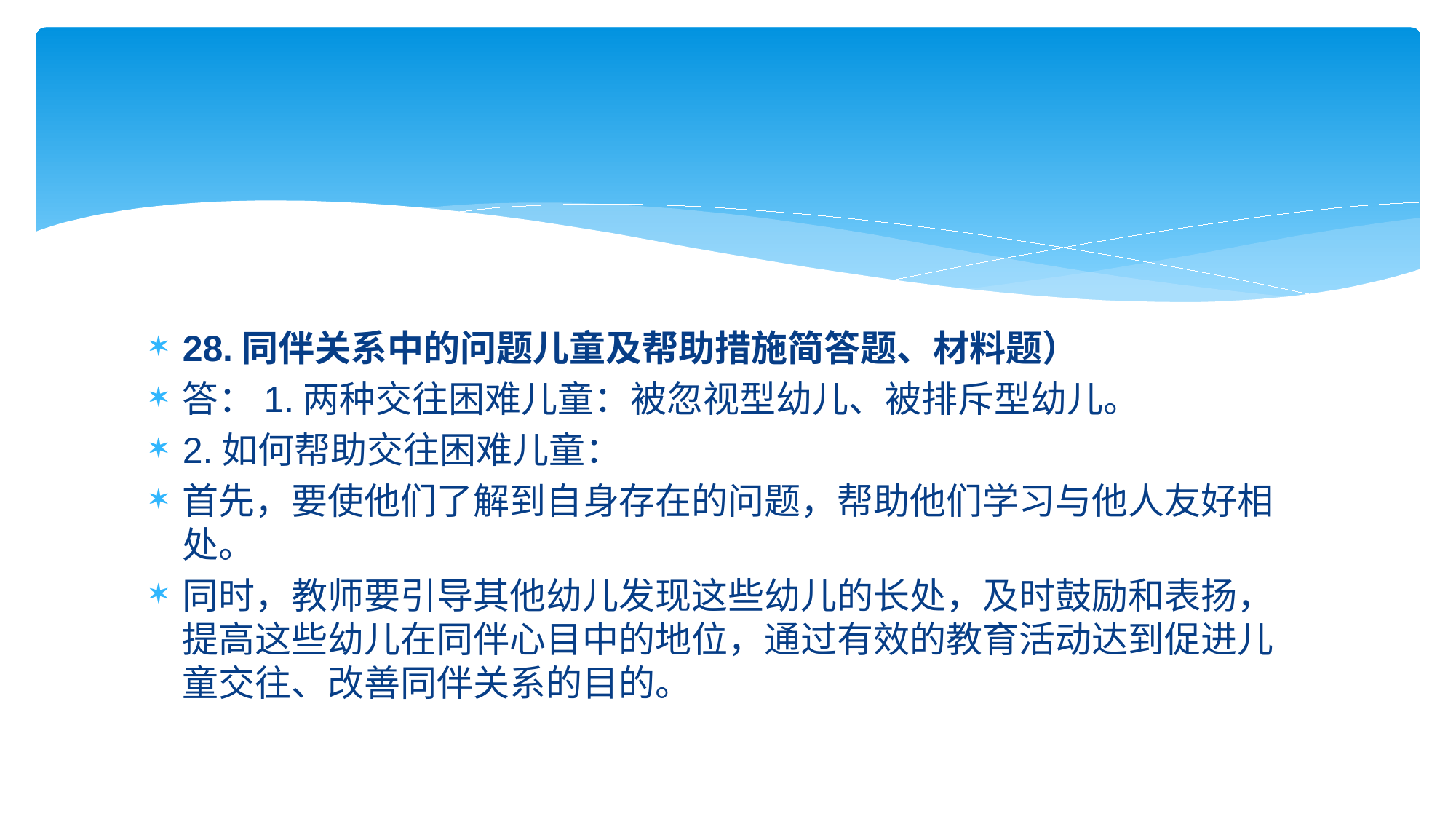

#
28.同伴关系中的问题儿童及帮助措施简答题、材料题）
答：1.两种交往困难儿童：被忽视型幼儿、被排斥型幼儿。
2.如何帮助交往困难儿童：
首先，要使他们了解到自身存在的问题，帮助他们学习与他人友好相处。
同时，教师要引导其他幼儿发现这些幼儿的长处，及时鼓励和表扬，提高这些幼儿在同伴心目中的地位，通过有效的教育活动达到促进儿童交往、改善同伴关系的目的。